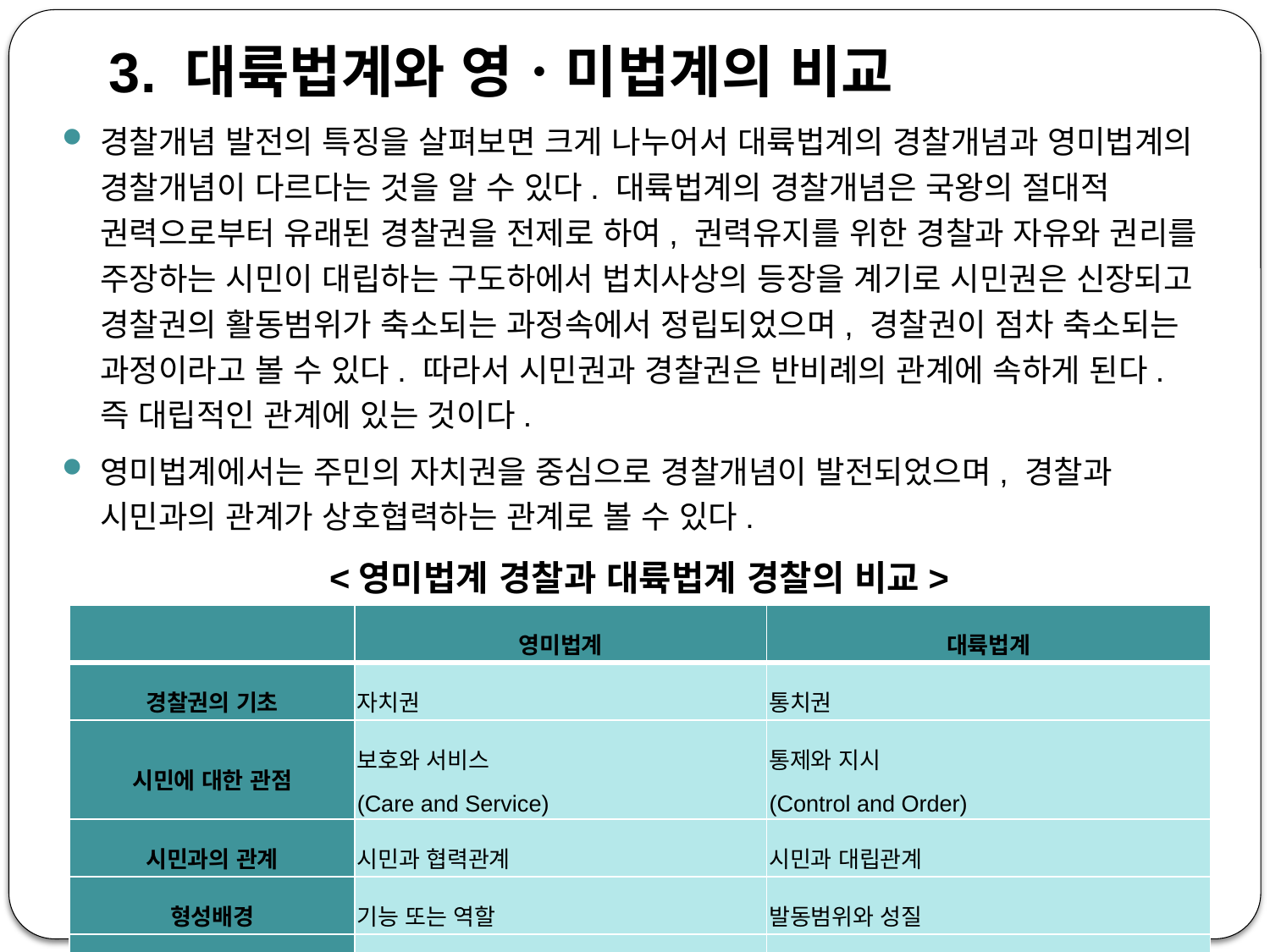

3. 대륙법계와 영ㆍ미법계의 비교
경찰개념 발전의 특징을 살펴보면 크게 나누어서 대륙법계의 경찰개념과 영미법계의 경찰개념이 다르다는 것을 알 수 있다. 대륙법계의 경찰개념은 국왕의 절대적 권력으로부터 유래된 경찰권을 전제로 하여, 권력유지를 위한 경찰과 자유와 권리를 주장하는 시민이 대립하는 구도하에서 법치사상의 등장을 계기로 시민권은 신장되고 경찰권의 활동범위가 축소되는 과정속에서 정립되었으며, 경찰권이 점차 축소되는 과정이라고 볼 수 있다. 따라서 시민권과 경찰권은 반비례의 관계에 속하게 된다. 즉 대립적인 관계에 있는 것이다.
영미법계에서는 주민의 자치권을 중심으로 경찰개념이 발전되었으며, 경찰과 시민과의 관계가 상호협력하는 관계로 볼 수 있다.
 <영미법계 경찰과 대륙법계 경찰의 비교>

|  | 영미법계 | 대륙법계 |
| --- | --- | --- |
| 경찰권의 기초 | 자치권 | 통치권 |
| 시민에 대한 관점 | 보호와 서비스 (Care and Service) | 통제와 지시 (Control and Order) |
| 시민과의 관계 | 시민과 협력관계 | 시민과 대립관계 |
| 형성배경 | 기능 또는 역할 | 발동범위와 성질 |
| 수사권 인정여부 | 경찰의 수사권 인정 | 경찰의 수사권 불인정 |